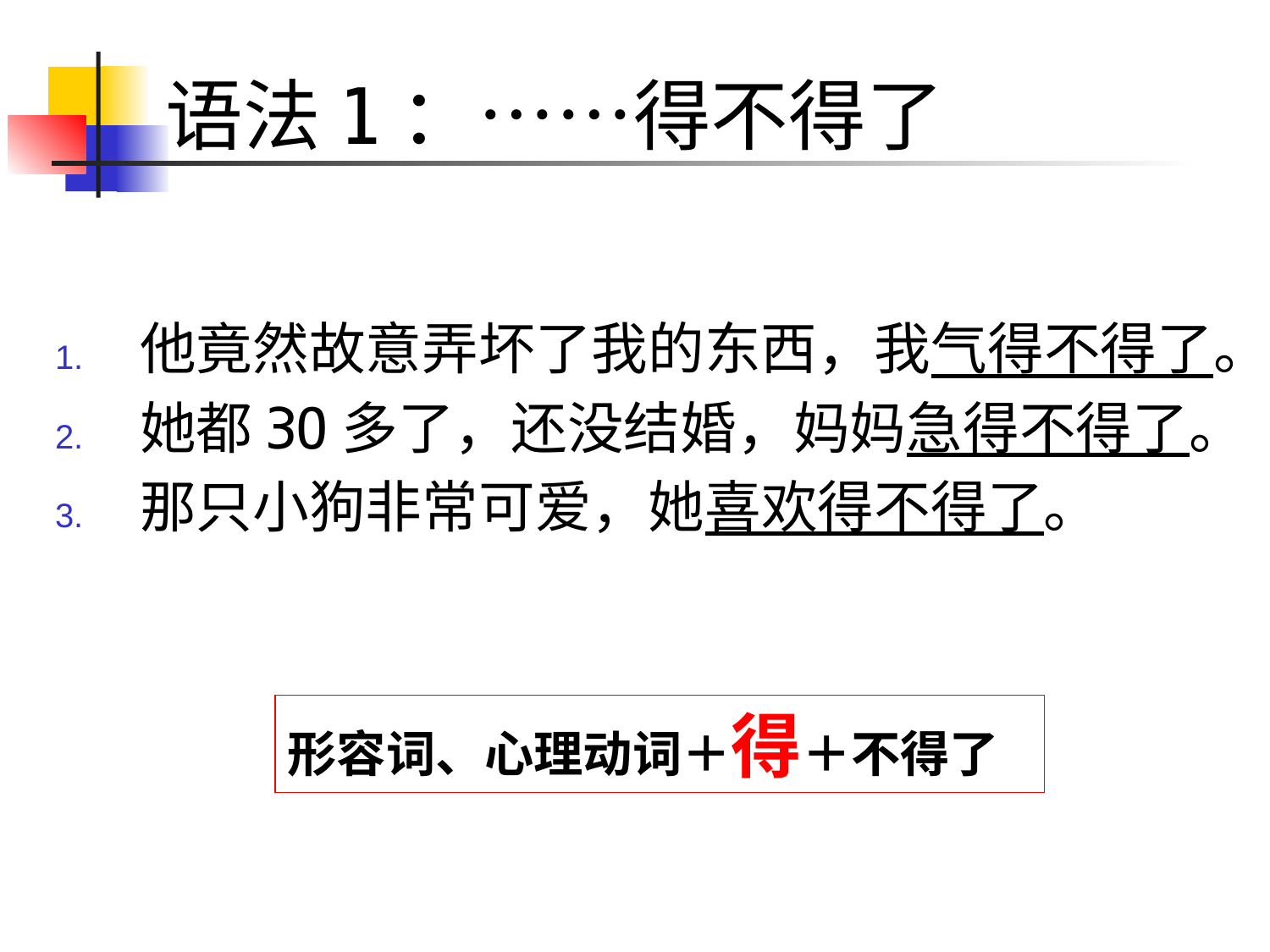

# 语法1：……得不得了
他竟然故意弄坏了我的东西，我气得不得了。
她都30多了，还没结婚，妈妈急得不得了。
那只小狗非常可爱，她喜欢得不得了。
形容词、心理动词＋得＋不得了